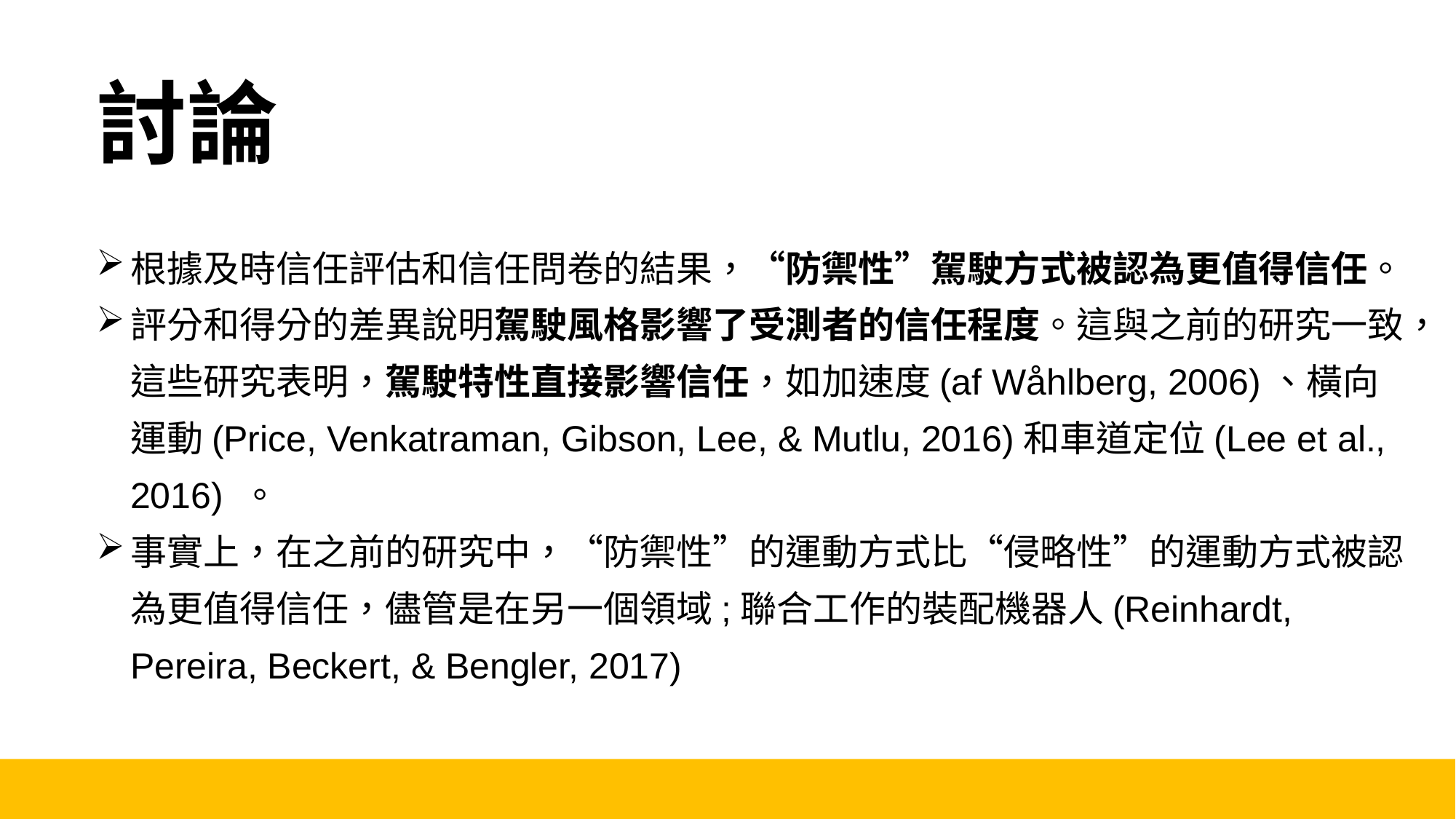

討論
根據及時信任評估和信任問卷的結果，“防禦性”駕駛方式被認為更值得信任。
評分和得分的差異說明駕駛風格影響了受測者的信任程度。這與之前的研究一致，這些研究表明，駕駛特性直接影響信任，如加速度(af Wåhlberg, 2006)、橫向運動(Price, Venkatraman, Gibson, Lee, & Mutlu, 2016)和車道定位(Lee et al., 2016) 。
事實上，在之前的研究中，“防禦性”的運動方式比“侵略性”的運動方式被認為更值得信任，儘管是在另一個領域;聯合工作的裝配機器人(Reinhardt, Pereira, Beckert, & Bengler, 2017)

22